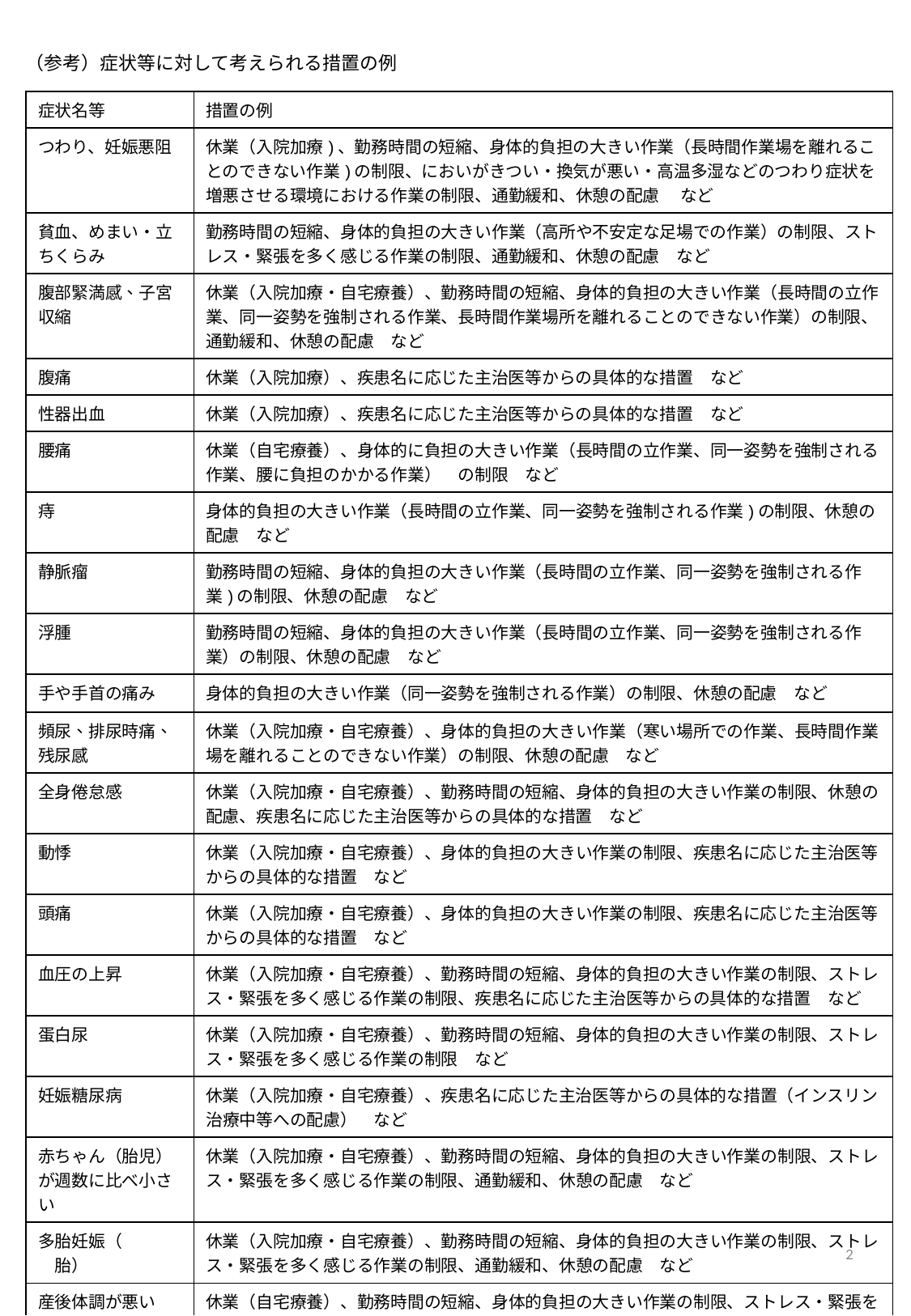

（参考）症状等に対して考えられる措置の例
| 症状名等 | 措置の例 |
| --- | --- |
| つわり、妊娠悪阻 | 休業（入院加療)、勤務時間の短縮、身体的負担の大きい作業（長時間作業場を離れることのできない作業)の制限、においがきつい・換気が悪い・高温多湿などのつわり症状を増悪させる環境における作業の制限、通勤緩和、休憩の配慮　 など |
| 貧血、めまい・立ちくらみ | 勤務時間の短縮、身体的負担の大きい作業（高所や不安定な足場での作業）の制限、ストレス・緊張を多く感じる作業の制限、通勤緩和、休憩の配慮　など |
| 腹部緊満感、子宮収縮 | 休業（入院加療・自宅療養）、勤務時間の短縮、身体的負担の大きい作業（長時間の立作業、同一姿勢を強制される作業、長時間作業場所を離れることのできない作業）の制限、通勤緩和、休憩の配慮　など |
| 腹痛 | 休業（入院加療）、疾患名に応じた主治医等からの具体的な措置　など |
| 性器出血 | 休業（入院加療）、疾患名に応じた主治医等からの具体的な措置　など |
| 腰痛 | 休業（自宅療養）、身体的に負担の大きい作業（長時間の立作業、同一姿勢を強制される作業、腰に負担のかかる作業）　の制限　など |
| 痔 | 身体的負担の大きい作業（長時間の立作業、同一姿勢を強制される作業)の制限、休憩の配慮　など |
| 静脈瘤 | 勤務時間の短縮、身体的負担の大きい作業（長時間の立作業、同一姿勢を強制される作業)の制限、休憩の配慮　など |
| 浮腫 | 勤務時間の短縮、身体的負担の大きい作業（長時間の立作業、同一姿勢を強制される作業）の制限、休憩の配慮　など |
| 手や手首の痛み | 身体的負担の大きい作業（同一姿勢を強制される作業）の制限、休憩の配慮　など |
| 頻尿、排尿時痛、残尿感 | 休業（入院加療・自宅療養）、身体的負担の大きい作業（寒い場所での作業、長時間作業場を離れることのできない作業）の制限、休憩の配慮　など |
| 全身倦怠感 | 休業（入院加療・自宅療養）、勤務時間の短縮、身体的負担の大きい作業の制限、休憩の配慮、疾患名に応じた主治医等からの具体的な措置　など |
| 動悸 | 休業（入院加療・自宅療養）、身体的負担の大きい作業の制限、疾患名に応じた主治医等からの具体的な措置　など |
| 頭痛 | 休業（入院加療・自宅療養）、身体的負担の大きい作業の制限、疾患名に応じた主治医等からの具体的な措置　など |
| 血圧の上昇 | 休業（入院加療・自宅療養）、勤務時間の短縮、身体的負担の大きい作業の制限、ストレス・緊張を多く感じる作業の制限、疾患名に応じた主治医等からの具体的な措置　など |
| 蛋白尿 | 休業（入院加療・自宅療養）、勤務時間の短縮、身体的負担の大きい作業の制限、ストレス・緊張を多く感じる作業の制限　など |
| 妊娠糖尿病 | 休業（入院加療・自宅療養）、疾患名に応じた主治医等からの具体的な措置（インスリン治療中等への配慮）　など |
| 赤ちゃん（胎児）が週数に比べ小さい | 休業（入院加療・自宅療養）、勤務時間の短縮、身体的負担の大きい作業の制限、ストレス・緊張を多く感じる作業の制限、通勤緩和、休憩の配慮　など |
| 多胎妊娠（　　　　胎） | 休業（入院加療・自宅療養）、勤務時間の短縮、身体的負担の大きい作業の制限、ストレス・緊張を多く感じる作業の制限、通勤緩和、休憩の配慮　など |
| 産後体調が悪い | 休業（自宅療養）、勤務時間の短縮、身体的負担の大きい作業の制限、ストレス・緊張を多く感じる作業の制限、通勤緩和、休憩の配慮　など |
| 妊娠中・産後の不安・不眠・落ち着かないなど | 休業（入院加療・自宅療養）、勤務時間の短縮、ストレス・緊張を多く感じる作業の制限、通勤緩和、休憩の配慮　など |
| 合併症等 （自由記載） | 疾患名に応じた主治医等からの具体的な措置、もしくは上記の症状名等から参照できる措置　など |
2